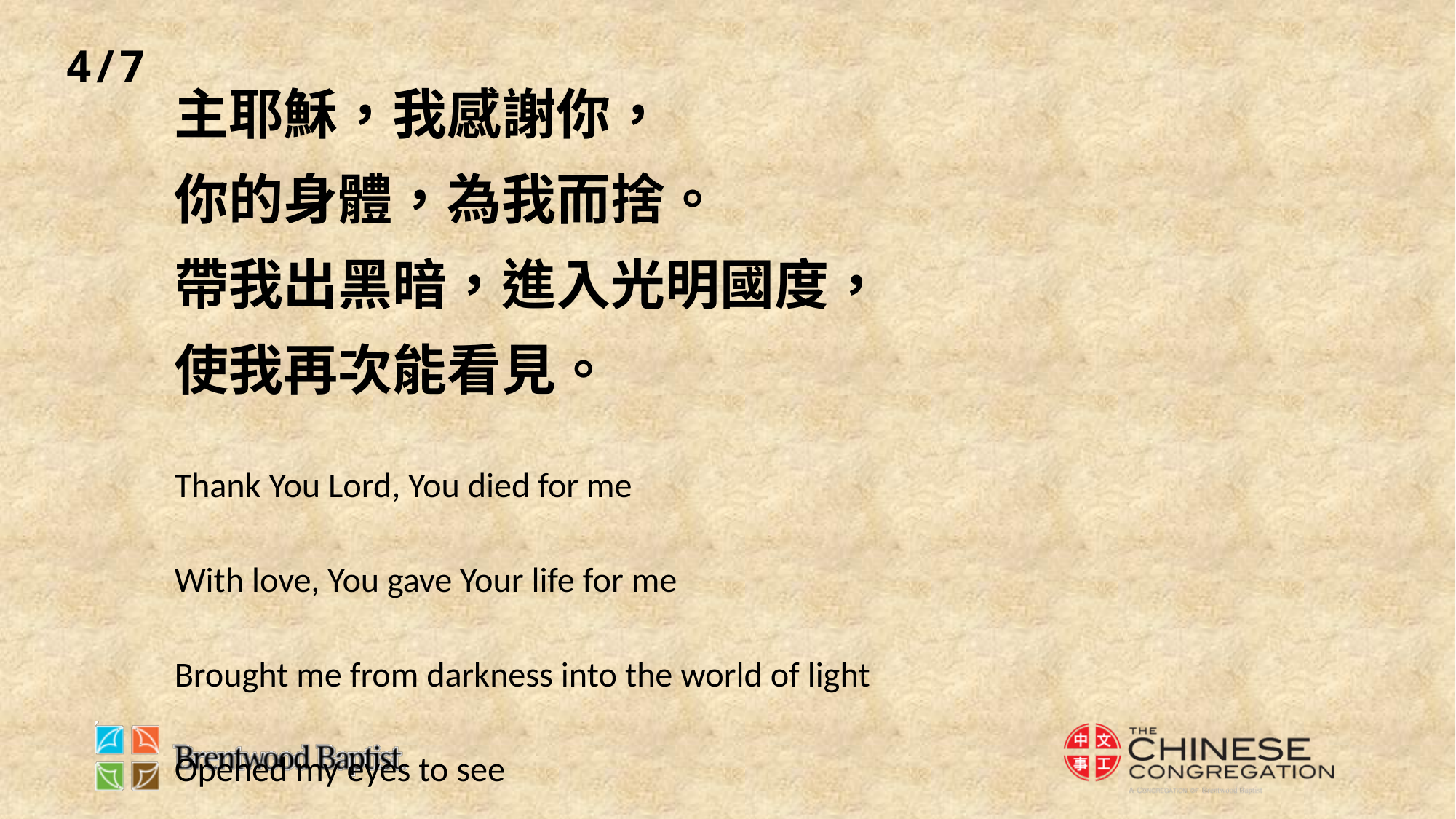

4/7
主耶穌，我感謝你，
你的身體，為我而捨。
帶我出黑暗，進入光明國度，
使我再次能看見。
Thank You Lord, You died for me
With love, You gave Your life for me
Brought me from darkness into the world of light
Opened my eyes to see